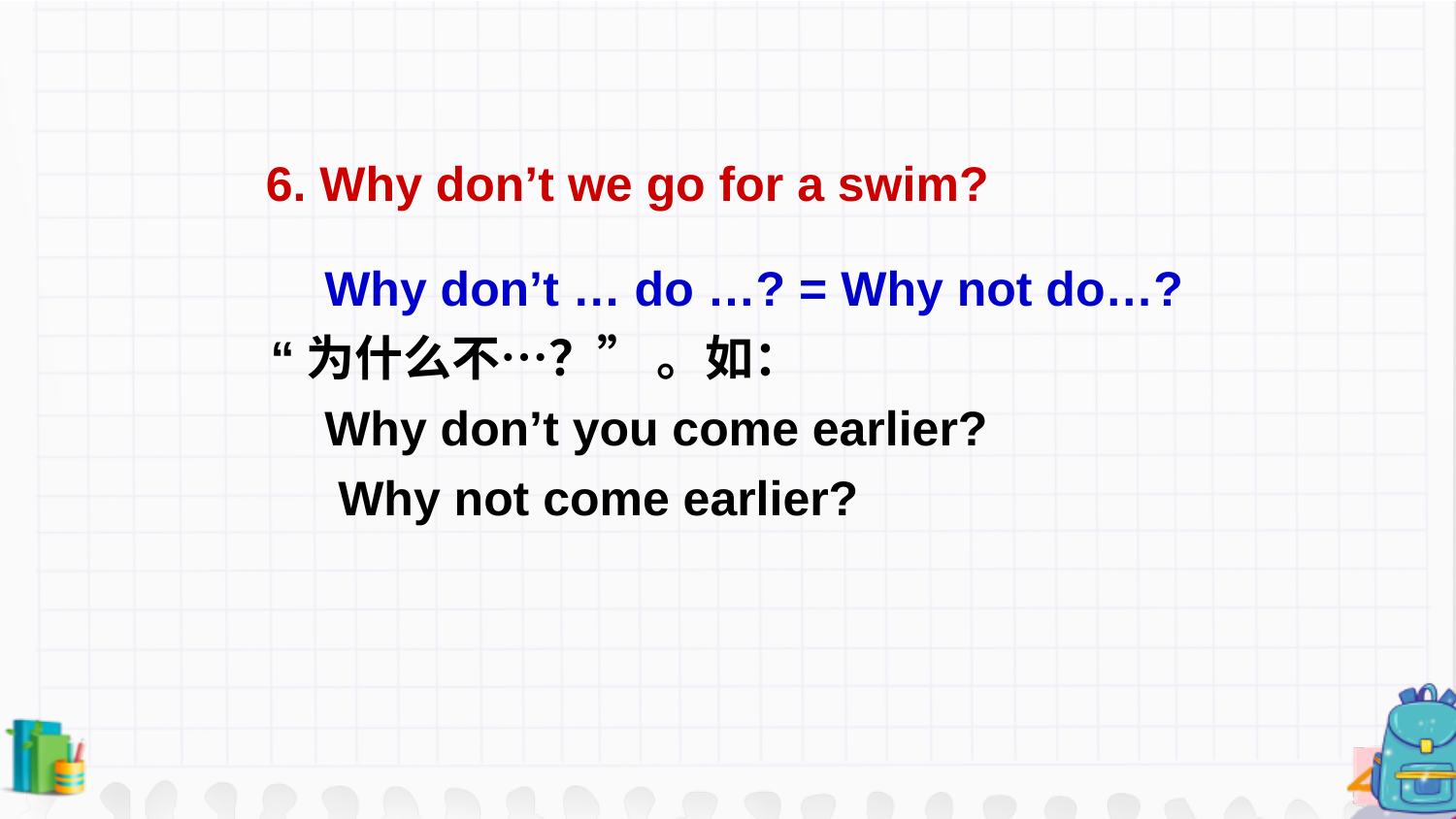

6. Why don’t we go for a swim?
    Why don’t … do …? = Why not do…? “为什么不…？” 。如：
    Why don’t you come earlier?
     Why not come earlier?